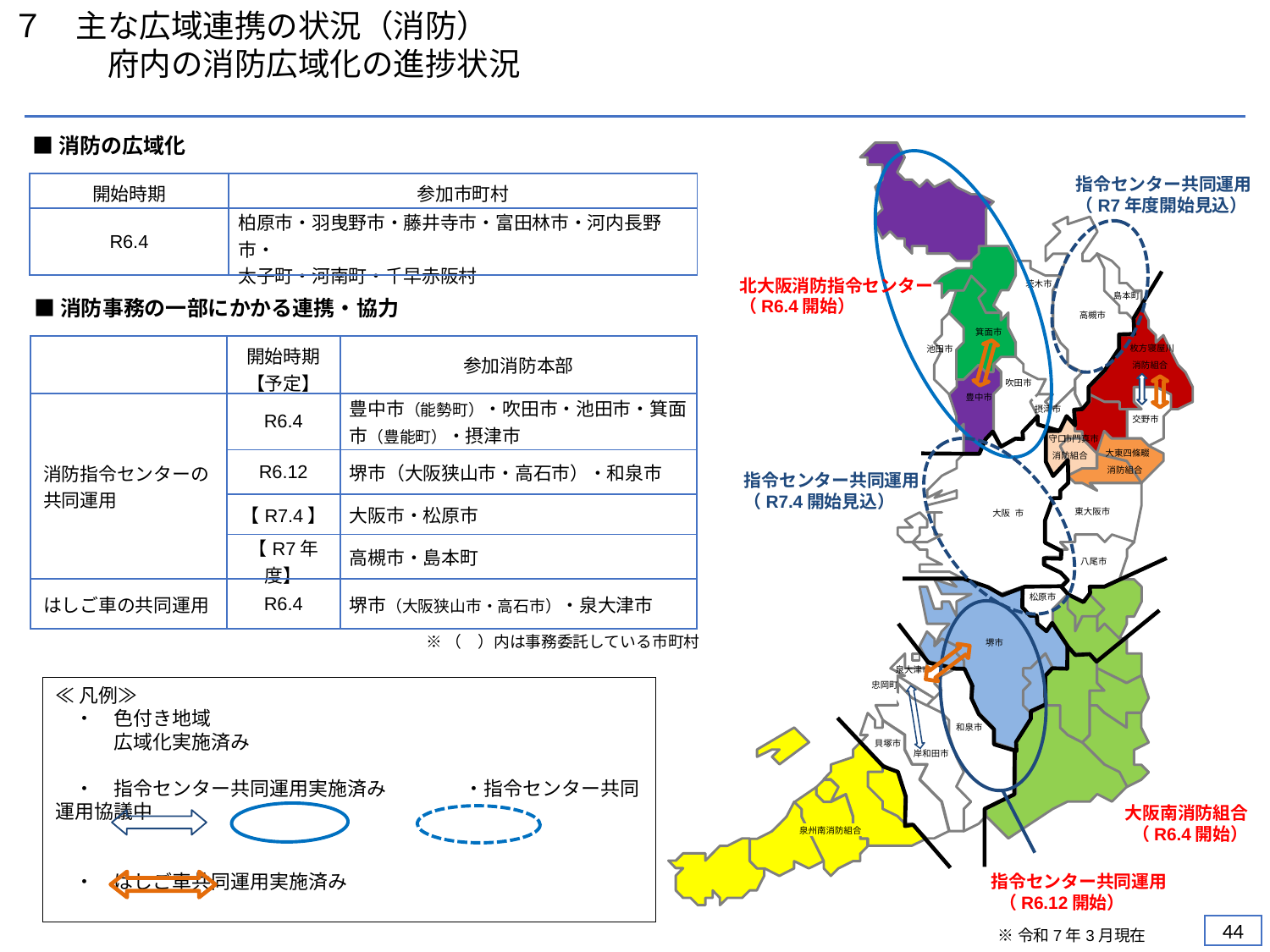

７　主な広域連携の状況（消防）
　　　府内の消防広域化の進捗状況
■消防の広域化

指令センター共同運用
（R7年度開始見込）

北大阪消防指令センター
（R6.4開始）

茨木市
島本町

高槻市

箕面市

枚方
寝屋川
池田市

消防組合

吹田市

豊中市

摂津市
交野市

守口
市門真市

大東
四條畷
消防組合

消防組合
指令センター共同運用
（R7.4開始見込）

東大阪市
大阪
市

八尾市

松原市

堺市

泉大津市

忠岡町

和泉市

貝塚市

岸和田市

大阪南消防組合
（R6.4開始）

泉州南消防組合

指令センター共同運用
 （R6.12開始）
| 開始時期 | 参加市町村 |
| --- | --- |
| R6.4 | 柏原市・羽曳野市・藤井寺市・富田林市・河内長野市・ 太子町・河南町・千早赤阪村 |
■消防事務の一部にかかる連携・協力
|  | 開始時期 【予定】 | 参加消防本部 |
| --- | --- | --- |
| 消防指令センターの共同運用 | R6.4 | 豊中市（能勢町）・吹田市・池田市・箕面市（豊能町）・摂津市 |
|  | R6.12 | 堺市（大阪狭山市・高石市）・和泉市 |
|  | 【R7.4】 | 大阪市・松原市 |
|  | 【R7年度】 | 高槻市・島本町 |
| はしご車の共同運用 | R6.4 | 堺市（大阪狭山市・高石市）・泉大津市 |
※（　）内は事務委託している市町村

≪凡例≫
　・　色付き地域
　　　広域化実施済み

　・　指令センター共同運用実施済み　　　　・指令センター共同運用協議中

　・　はしご車共同運用実施済み

44
※令和7年3月現在